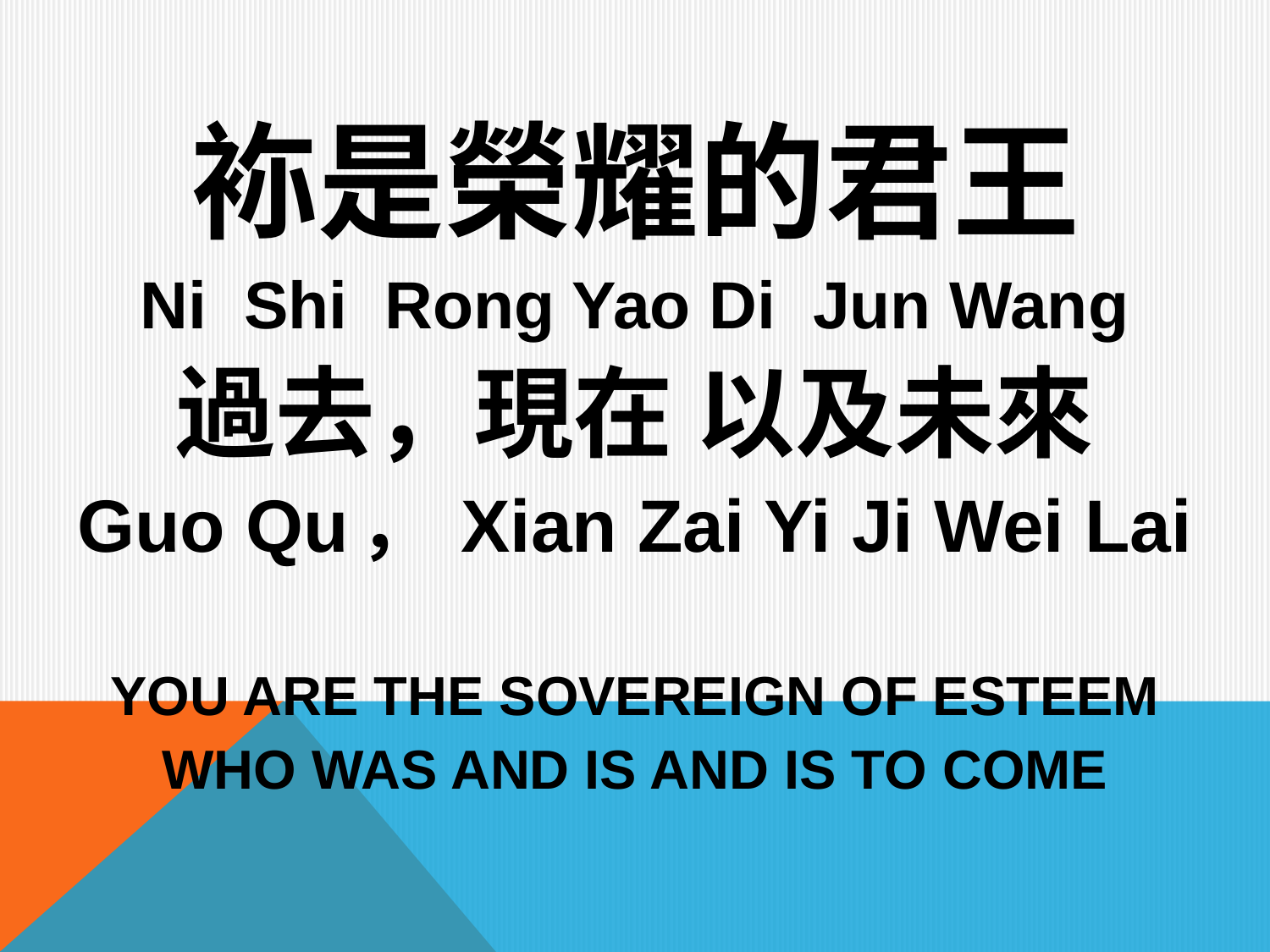

袮是榮耀的君王
Ni  Shi  Rong Yao Di  Jun Wang
過去，現在 以及未來
Guo Qu， Xian Zai Yi Ji Wei Lai

YOU ARE THE SOVEREIGN OF ESTEEM
WHO WAS AND IS AND IS TO COME